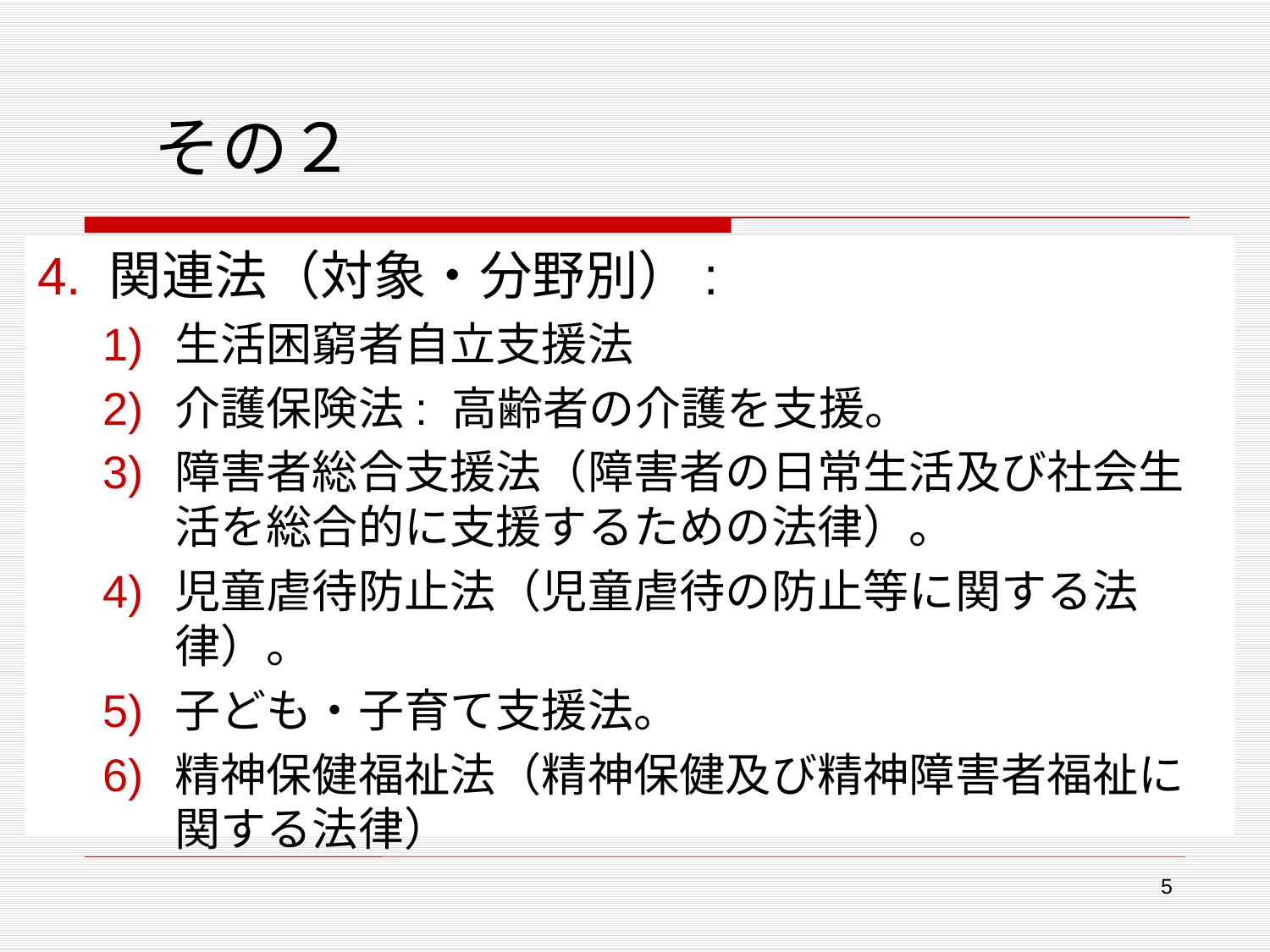

# その２
関連法（対象・分野別）:
生活困窮者自立支援法
介護保険法: 高齢者の介護を支援。
障害者総合支援法（障害者の日常生活及び社会生活を総合的に支援するための法律）。
児童虐待防止法（児童虐待の防止等に関する法律）。
子ども・子育て支援法。
精神保健福祉法（精神保健及び精神障害者福祉に関する法律）
5